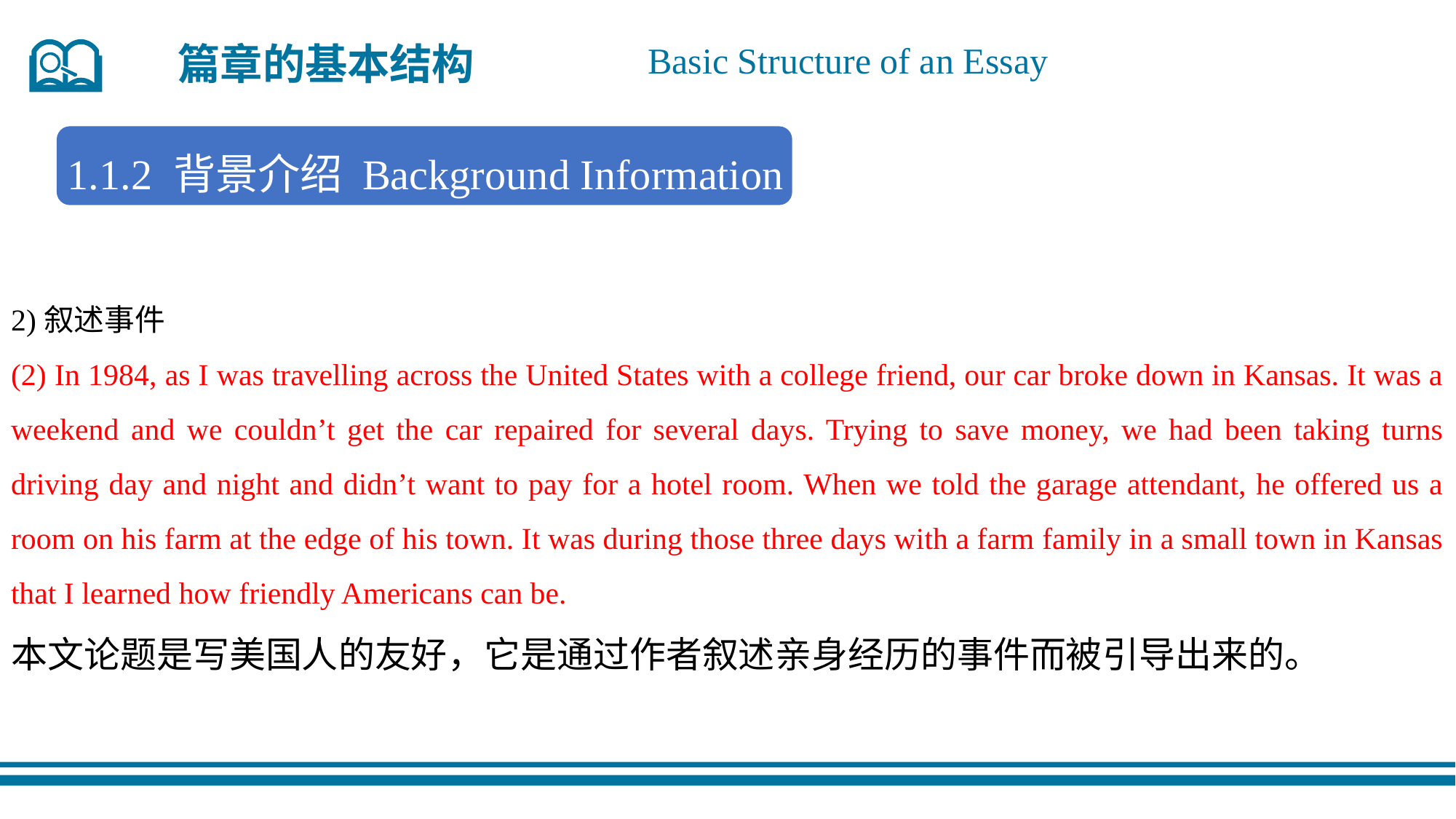

篇章的基本结构
Basic Structure of an Essay

1.1.2 背景介绍 Background Information
2)叙述事件
(2) In 1984, as I was travelling across the United States with a college friend, our car broke down in Kansas. It was a weekend and we couldn’t get the car repaired for several days. Trying to save money, we had been taking turns driving day and night and didn’t want to pay for a hotel room. When we told the garage attendant, he offered us a room on his farm at the edge of his town. It was during those three days with a farm family in a small town in Kansas that I learned how friendly Americans can be.
本文论题是写美国人的友好，它是通过作者叙述亲身经历的事件而被引导出来的。